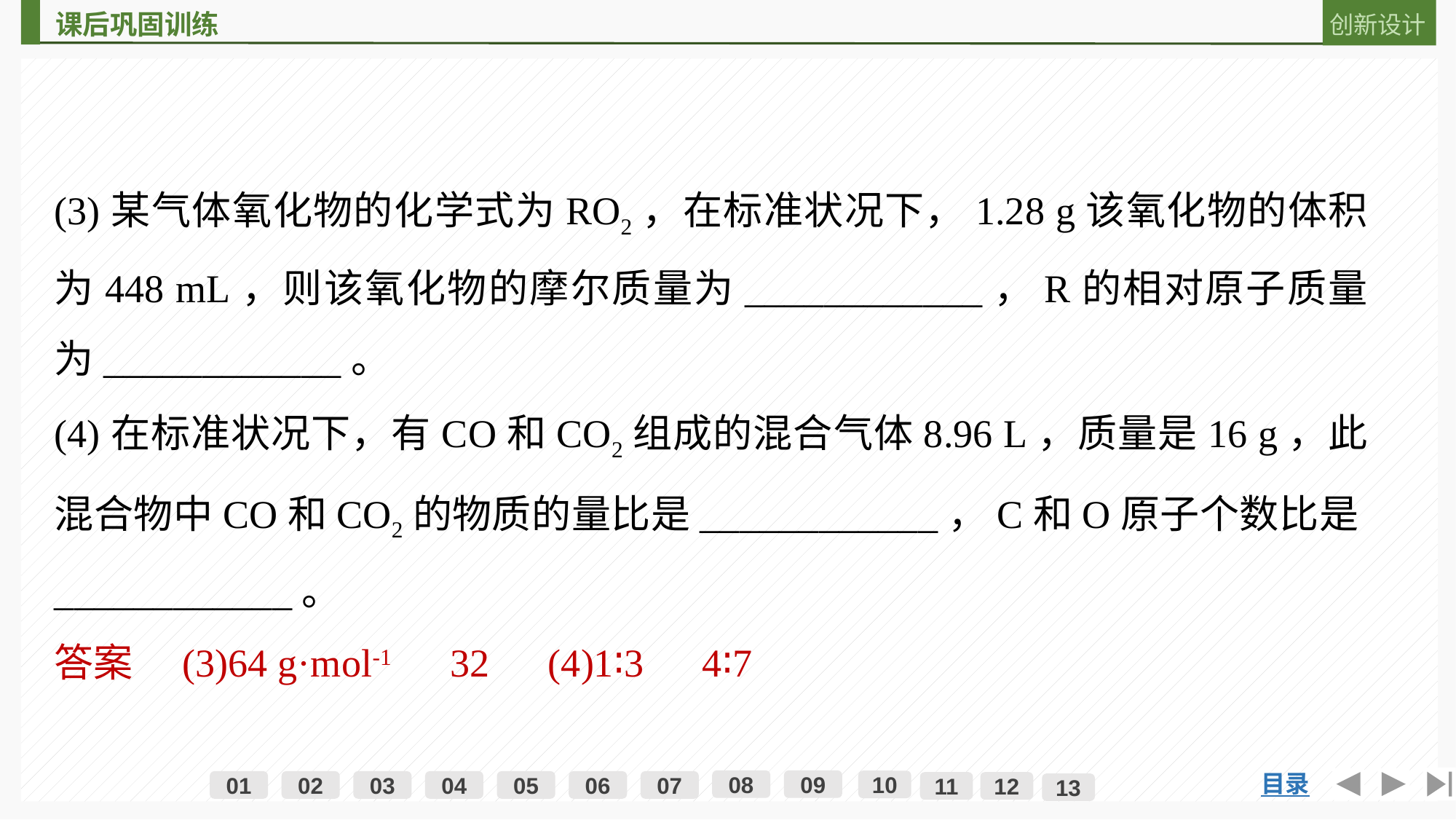

(3)某气体氧化物的化学式为RO2，在标准状况下，1.28 g该氧化物的体积为448 mL，则该氧化物的摩尔质量为____________，R的相对原子质量为____________。
(4)在标准状况下，有CO和CO2组成的混合气体8.96 L，质量是16 g，此混合物中CO和CO2的物质的量比是____________，C和O原子个数比是____________。
答案　(3)64 g·mol-1　32　(4)1∶3　4∶7